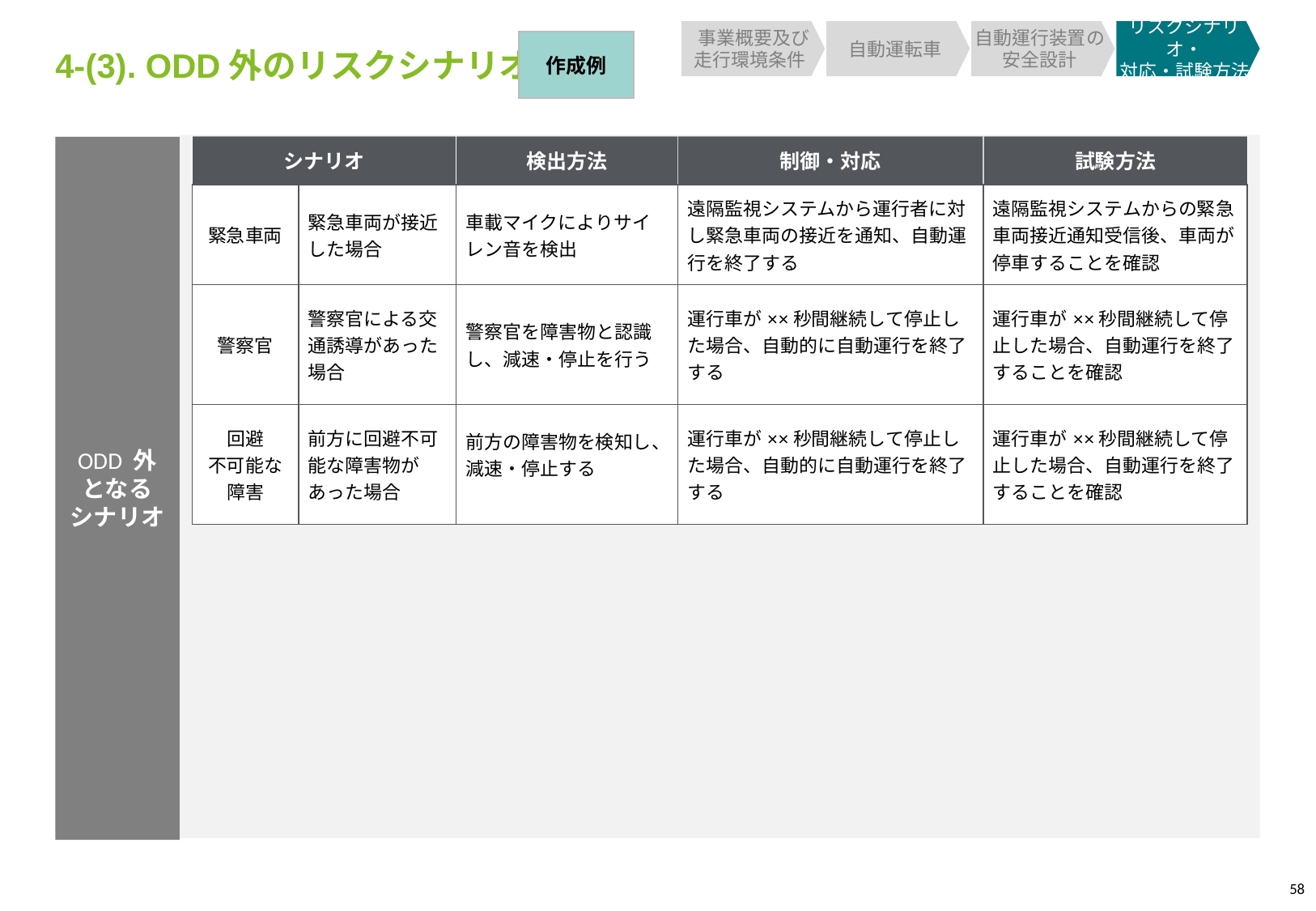

事業概要及び
走行環境条件
自動運転車
自動運行装置の安全設計
リスクシナリオ・
対応・試験方法
作成例
4-(3). ODD外のリスクシナリオ

| シナリオ |  | 検出方法 | 制御・対応 | 試験方法 |
| --- | --- | --- | --- | --- |
| 緊急車両 | 緊急車両が接近した場合 | 車載マイクによりサイレン音を検出 | 遠隔監視システムから運行者に対し緊急車両の接近を通知、自動運行を終了する | 遠隔監視システムからの緊急車両接近通知受信後、車両が停車することを確認 |
| 警察官 | 警察官による交通誘導があった場合 | 警察官を障害物と認識し、減速・停止を行う | 運行車が××秒間継続して停止した場合、自動的に自動運行を終了する | 運行車が××秒間継続して停止した場合、自動運行を終了することを確認 |
| 回避 不可能な障害 | 前方に回避不可能な障害物があった場合 | 前方の障害物を検知し、減速・停止する | 運行車が××秒間継続して停止した場合、自動的に自動運行を終了する | 運行車が××秒間継続して停止した場合、自動運行を終了することを確認 |
ODD 外
となる
シナリオ
58